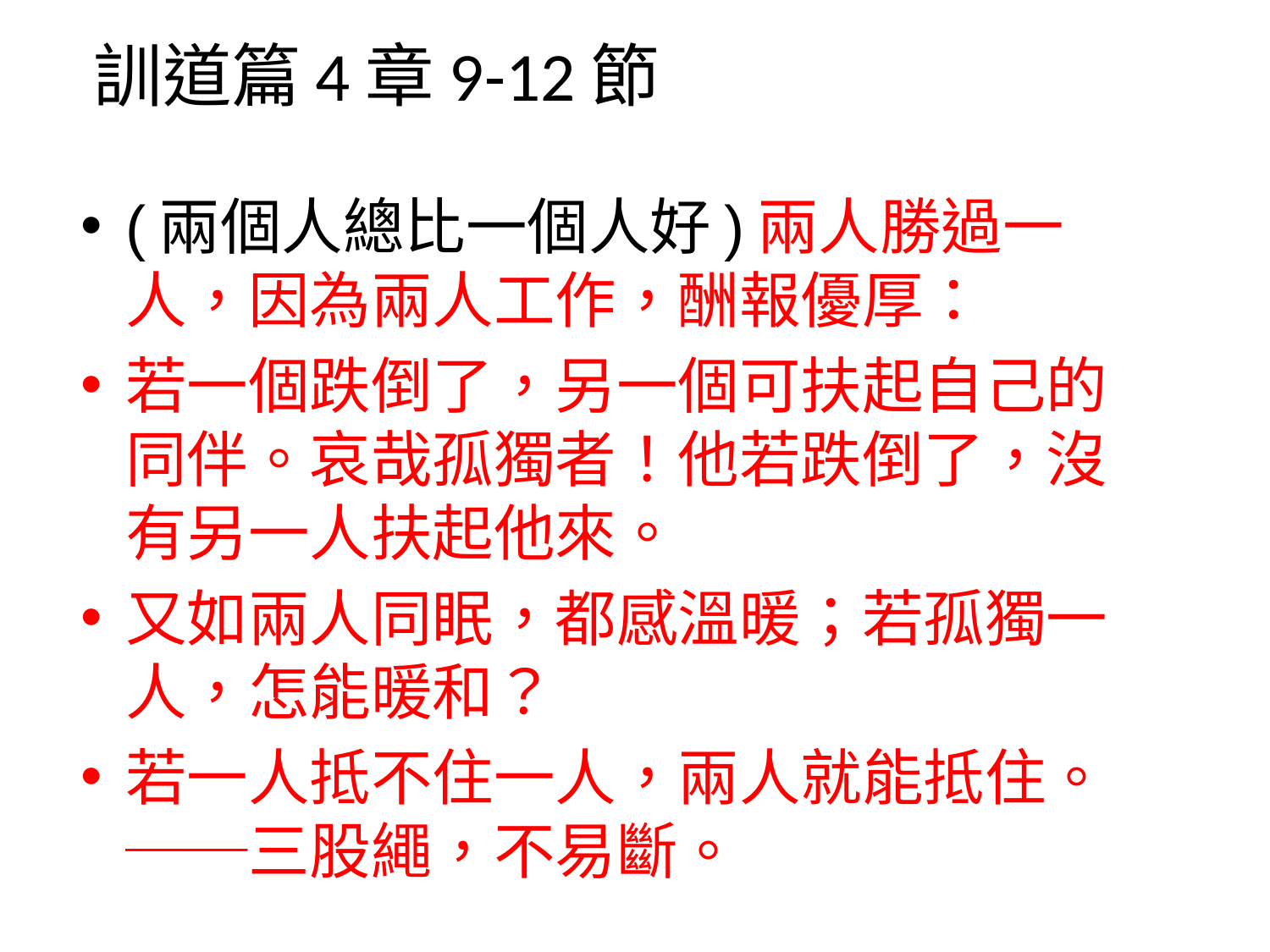

# 訓道篇4章9-12節
(兩個人總比一個人好)兩人勝過一人，因為兩人工作，酬報優厚：
若一個跌倒了，另一個可扶起自己的同伴。哀哉孤獨者！他若跌倒了，沒有另一人扶起他來。
又如兩人同眠，都感溫暖；若孤獨一人，怎能暖和？
若一人抵不住一人，兩人就能抵住。──三股繩，不易斷。